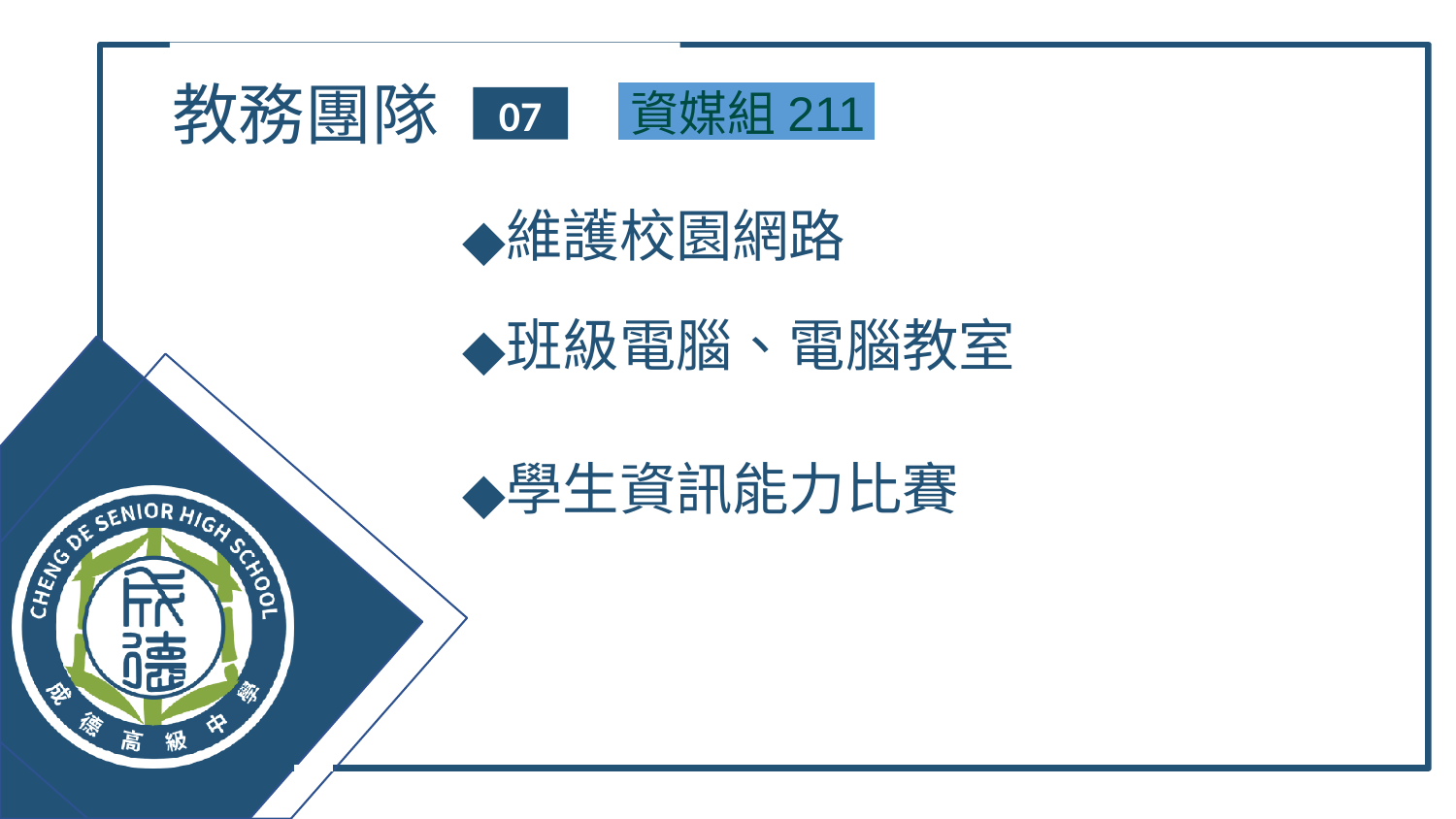

# 教務團隊
資媒組211
07
維護校園網路
班級電腦、電腦教室
學生資訊能力比賽